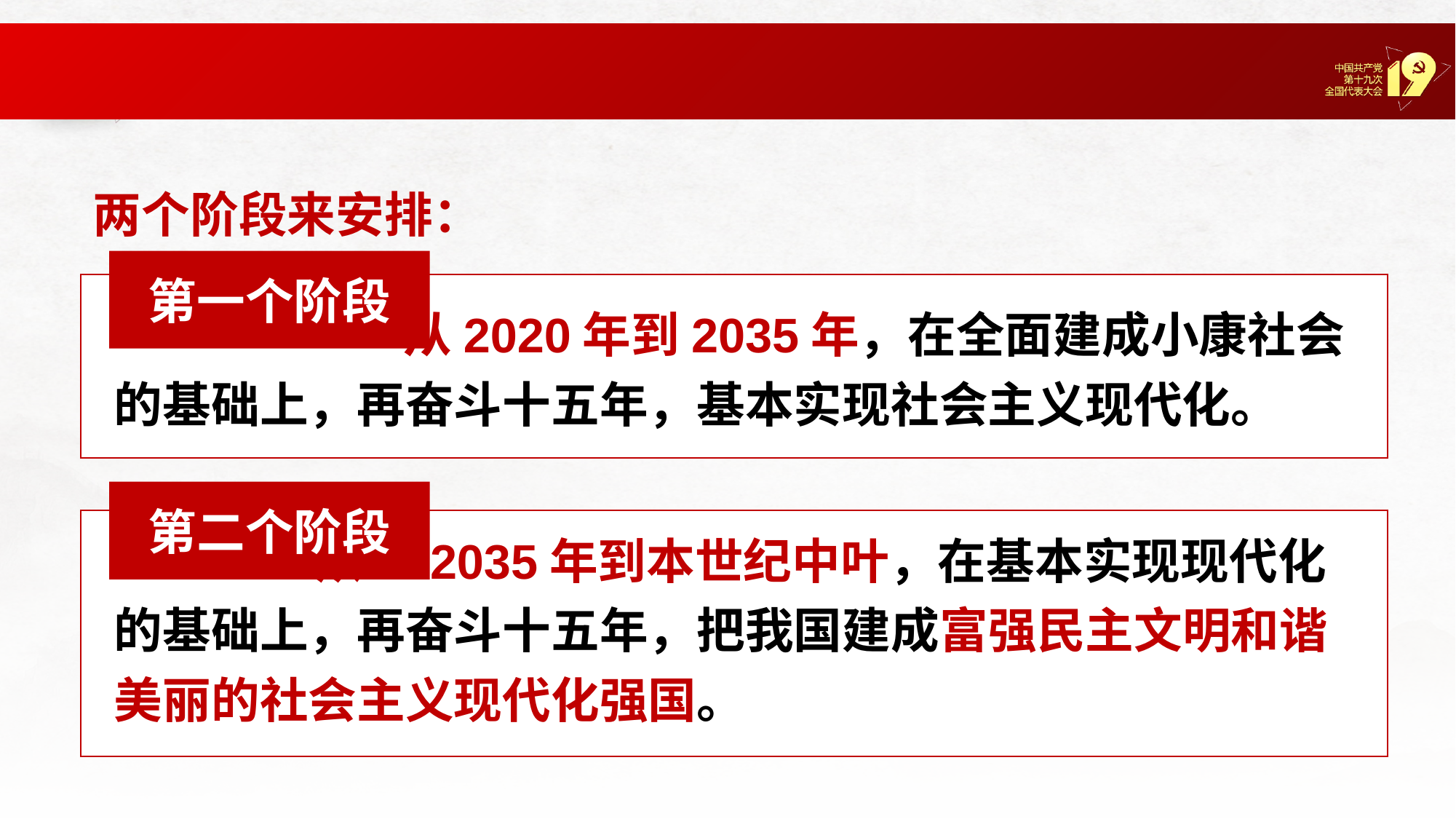

两个阶段来安排：
第一个阶段
1981年，党的十一届六中全会指出，我国所要解决的主要矛盾，是人民日益增长的物质文化需要同落后的社会生产之间的矛盾。
                         从2020年到2035年，在全面建成小康社会的基础上，再奋斗十五年，基本实现社会主义现代化。
第二个阶段
1981年，党的十一届六中全会指出，我国所要解决的主要矛盾，是人民日益增长的物质文化需要同落后的社会生产之间的矛盾。
                 从     2035年到本世纪中叶，在基本实现现代化的基础上，再奋斗十五年，把我国建成富强民主文明和谐美丽的社会主义现代化强国。